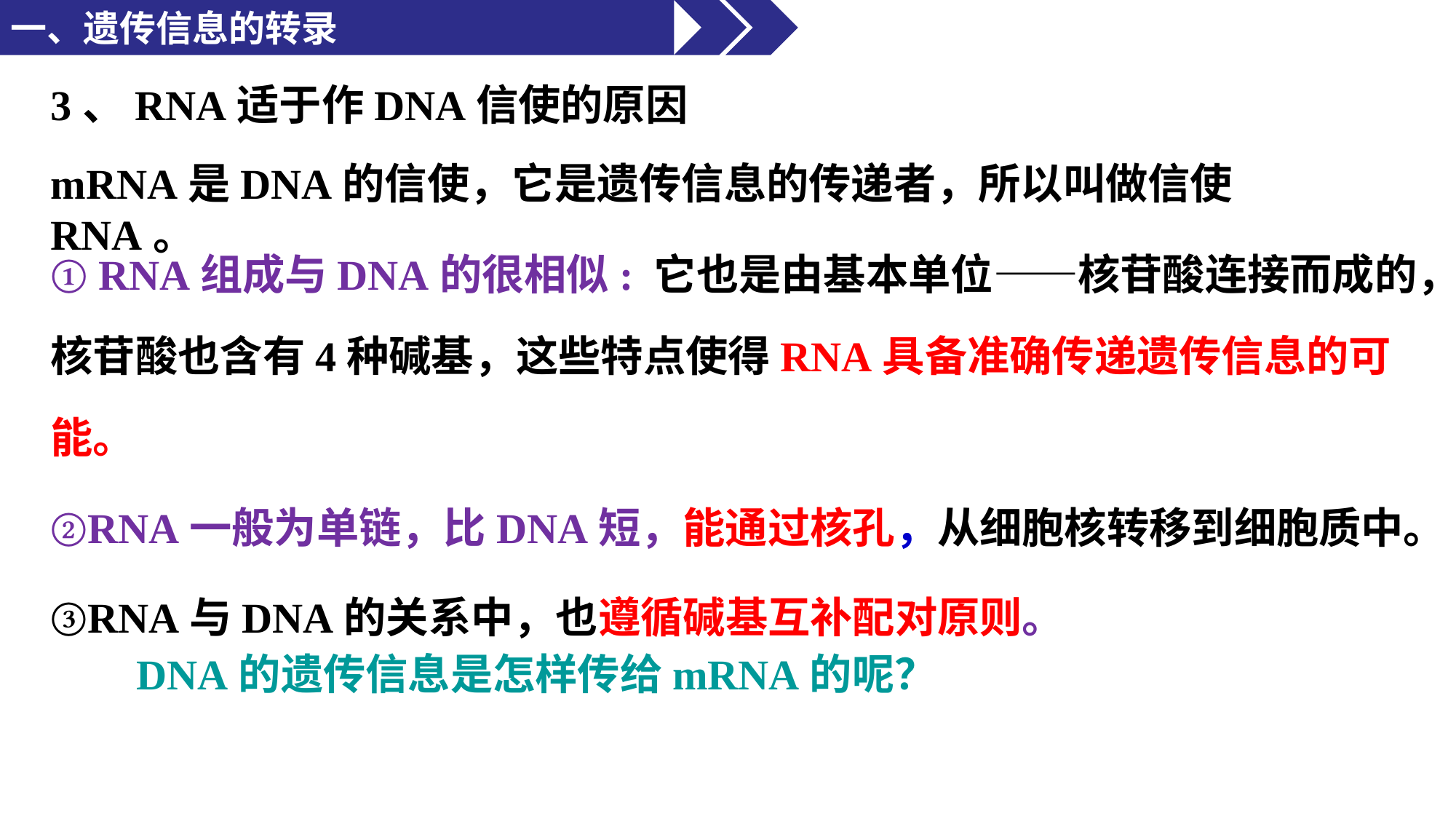

一、遗传信息的转录

# 3、RNA适于作DNA信使的原因
mRNA是DNA的信使，它是遗传信息的传递者，所以叫做信使RNA。
① RNA组成与DNA的很相似: 它也是由基本单位——核苷酸连接而成的，核苷酸也含有4种碱基，这些特点使得RNA具备准确传递遗传信息的可能。
②RNA一般为单链，比DNA短，能通过核孔，从细胞核转移到细胞质中。
③RNA与DNA的关系中，也遵循碱基互补配对原则。
DNA的遗传信息是怎样传给mRNA的呢？